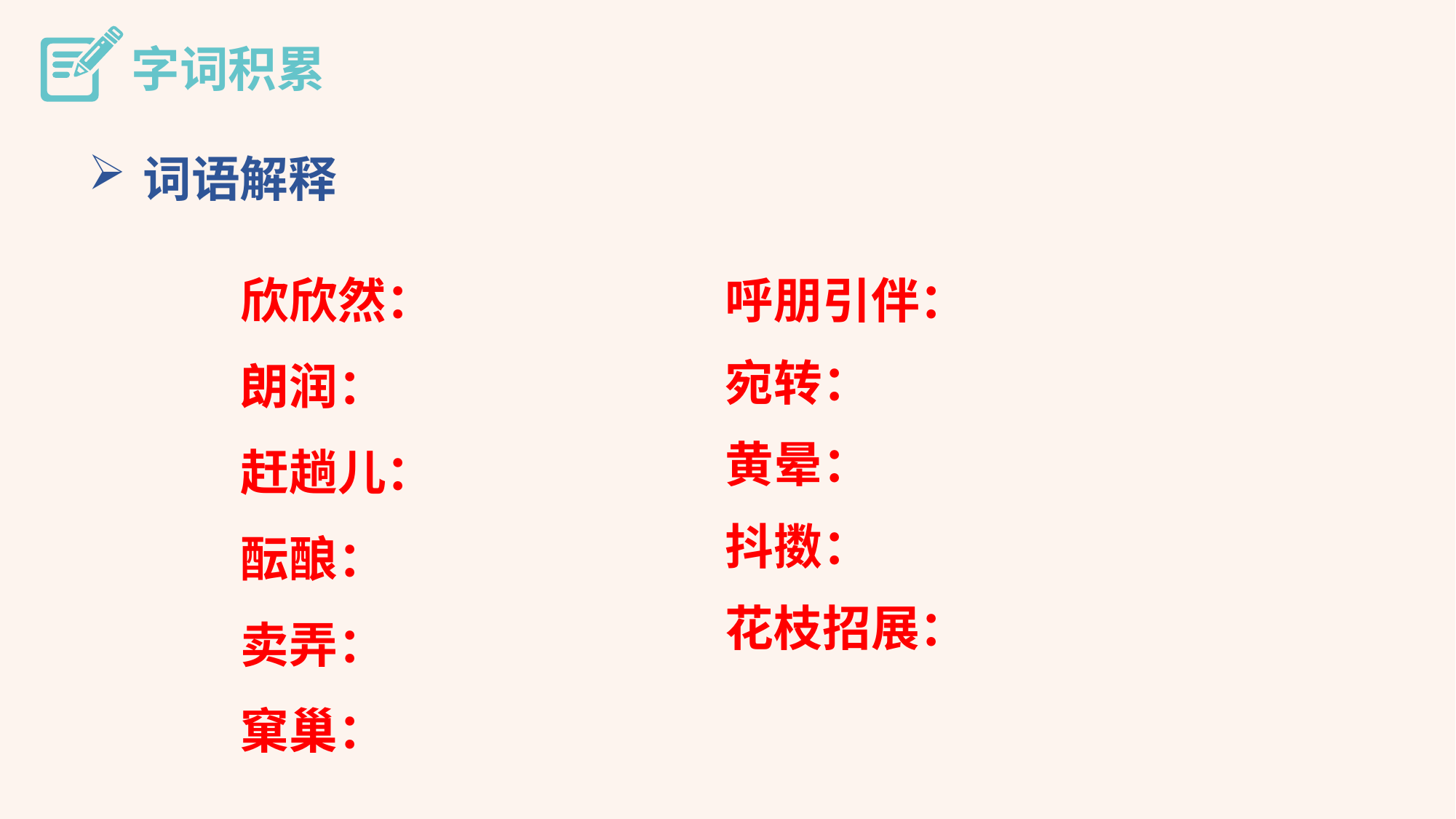

字词积累
词语解释
欣欣然：
朗润：
赶趟儿：
酝酿：
卖弄：
窠巢：

呼朋引伴：
宛转：
黄晕：
抖擞：
花枝招展：